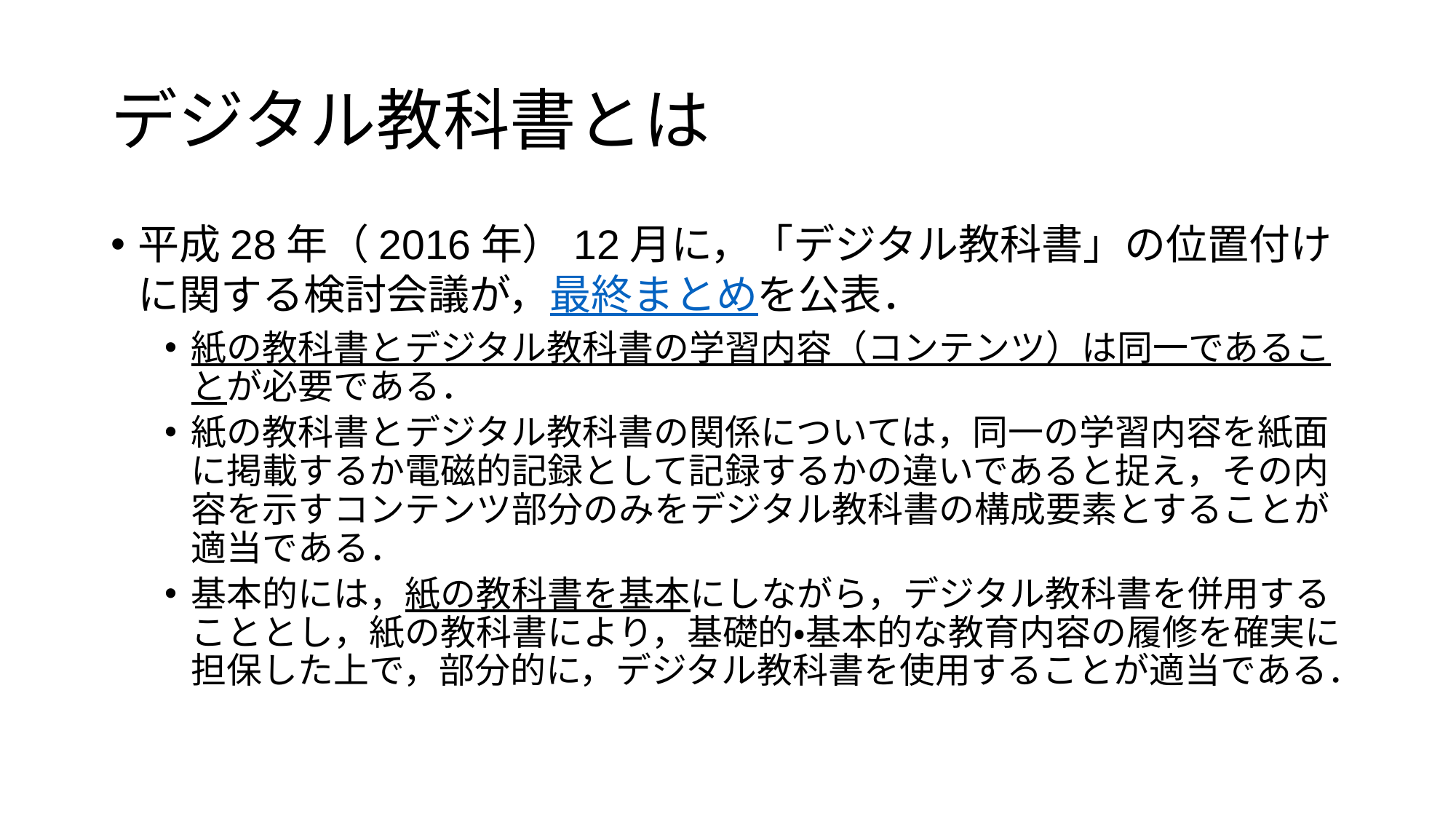

# デジタル教科書とは
平成28年（2016年）12月に，「デジタル教科書」の位置付けに関する検討会議が，最終まとめを公表．
紙の教科書とデジタル教科書の学習内容（コンテンツ）は同一であることが必要である．
紙の教科書とデジタル教科書の関係については，同一の学習内容を紙面に掲載するか電磁的記録として記録するかの違いであると捉え，その内容を示すコンテンツ部分のみをデジタル教科書の構成要素とすることが適当である．
基本的には，紙の教科書を基本にしながら，デジタル教科書を併用することとし，紙の教科書により，基礎的・基本的な教育内容の履修を確実に担保した上で，部分的に，デジタル教科書を使用することが適当である．